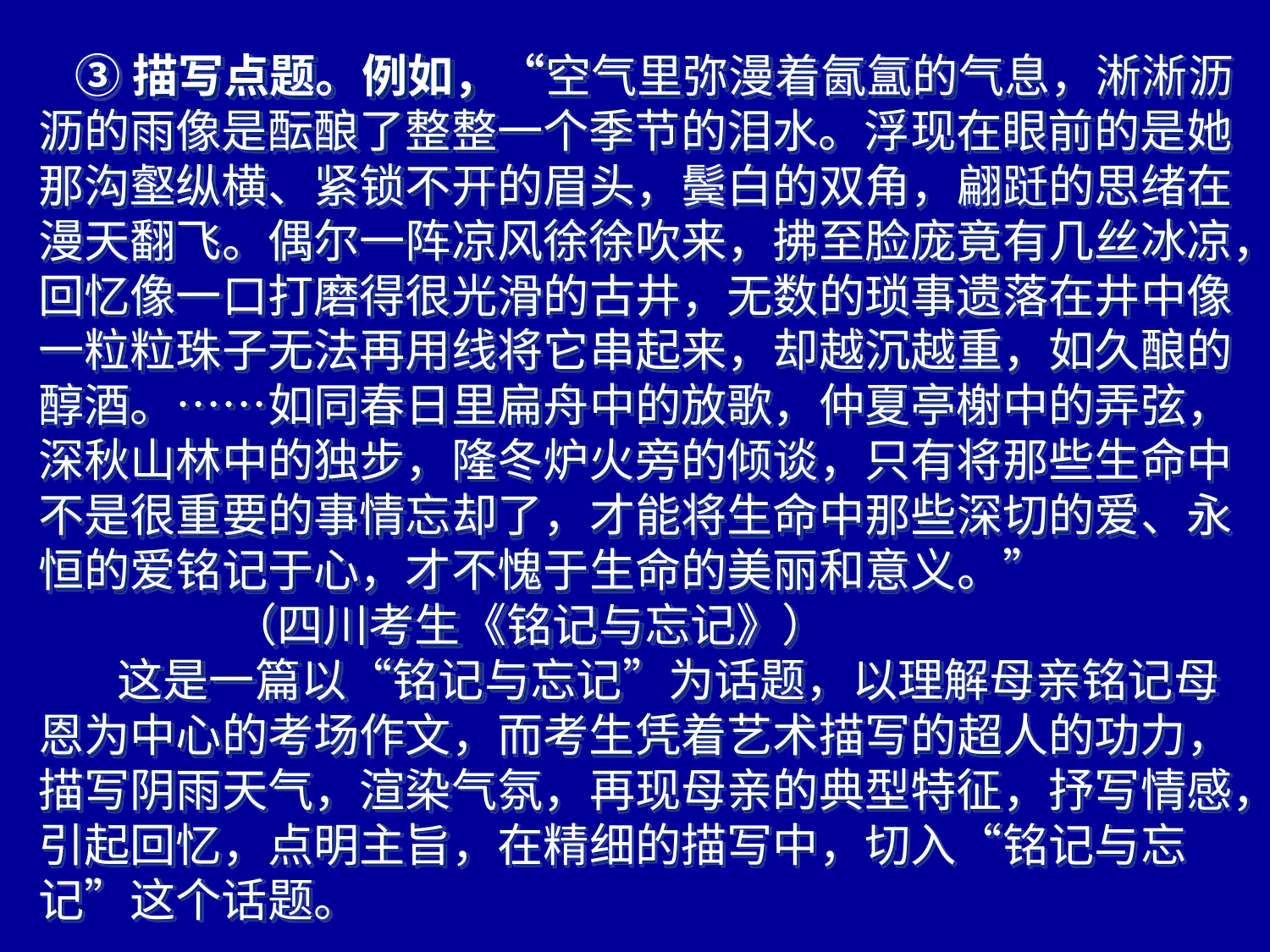

③描写点题。例如，“空气里弥漫着氤氲的气息，淅淅沥沥的雨像是酝酿了整整一个季节的泪水。浮现在眼前的是她那沟壑纵横、紧锁不开的眉头，鬓白的双角，翩跹的思绪在漫天翻飞。偶尔一阵凉风徐徐吹来，拂至脸庞竟有几丝冰凉，回忆像一口打磨得很光滑的古井，无数的琐事遗落在井中像一粒粒珠子无法再用线将它串起来，却越沉越重，如久酿的醇酒。……如同春日里扁舟中的放歌，仲夏亭榭中的弄弦，深秋山林中的独步，隆冬炉火旁的倾谈，只有将那些生命中不是很重要的事情忘却了，才能将生命中那些深切的爱、永恒的爱铭记于心，才不愧于生命的美丽和意义。”
              （四川考生《铭记与忘记》）
   这是一篇以“铭记与忘记”为话题，以理解母亲铭记母恩为中心的考场作文，而考生凭着艺术描写的超人的功力，描写阴雨天气，渲染气氛，再现母亲的典型特征，抒写情感，引起回忆，点明主旨，在精细的描写中，切入“铭记与忘记”这个话题。